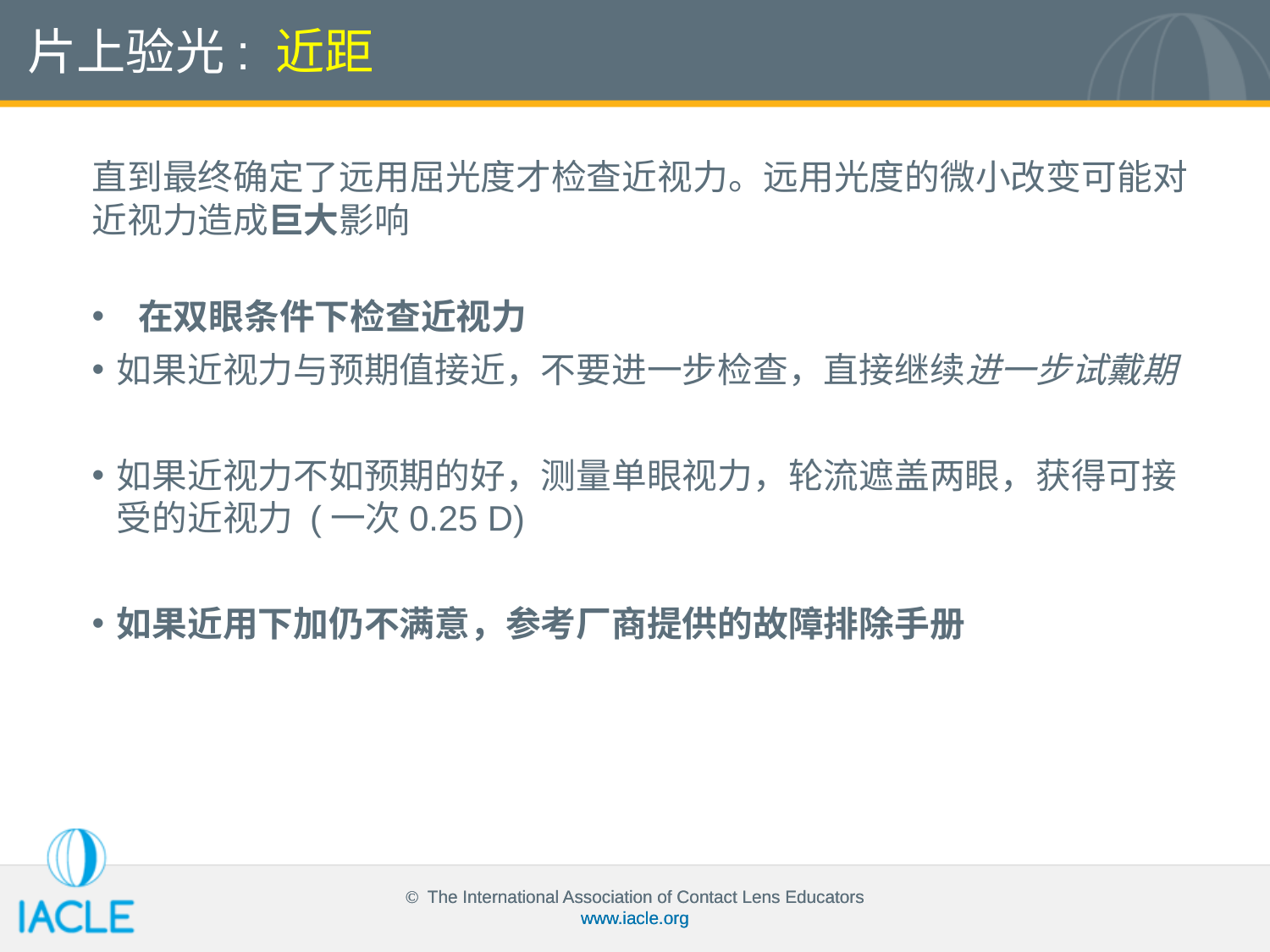

片上验光: 近距
直到最终确定了远用屈光度才检查近视力。远用光度的微小改变可能对近视力造成巨大影响

 在双眼条件下检查近视力
如果近视力与预期值接近，不要进一步检查，直接继续进一步试戴期

如果近视力不如预期的好，测量单眼视力，轮流遮盖两眼，获得可接受的近视力 (一次0.25 D)

如果近用下加仍不满意，参考厂商提供的故障排除手册